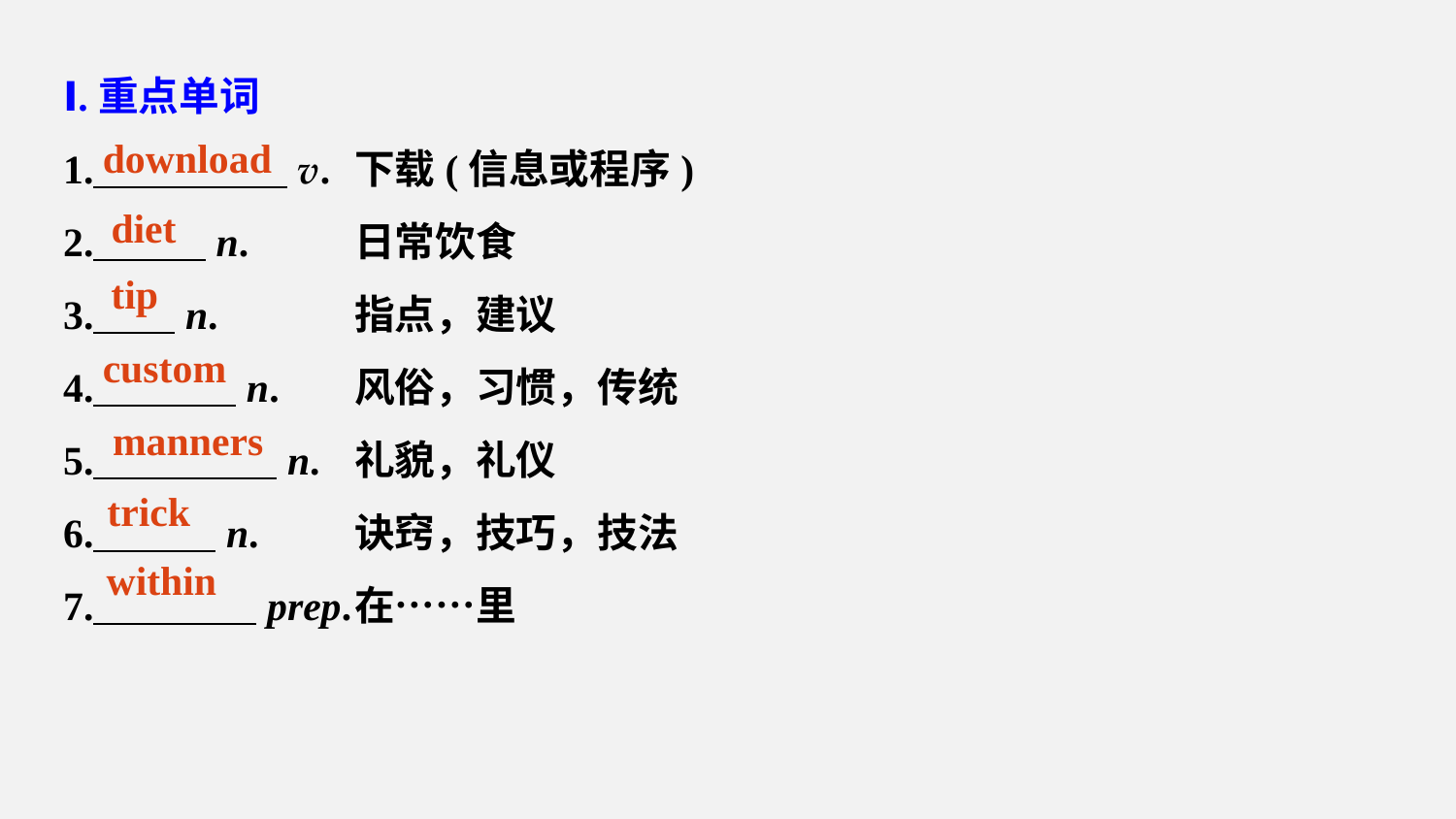

Ⅰ.重点单词
1.                    v.	下载(信息或程序)
2.            n.	日常饮食
3.         n.	指点，建议
4.               n.	风俗，习惯，传统
5.                   n.	礼貌，礼仪
6.             n.	诀窍，技巧，技法
7.                 prep.	在……里
download
diet
tip
custom
manners
trick
within